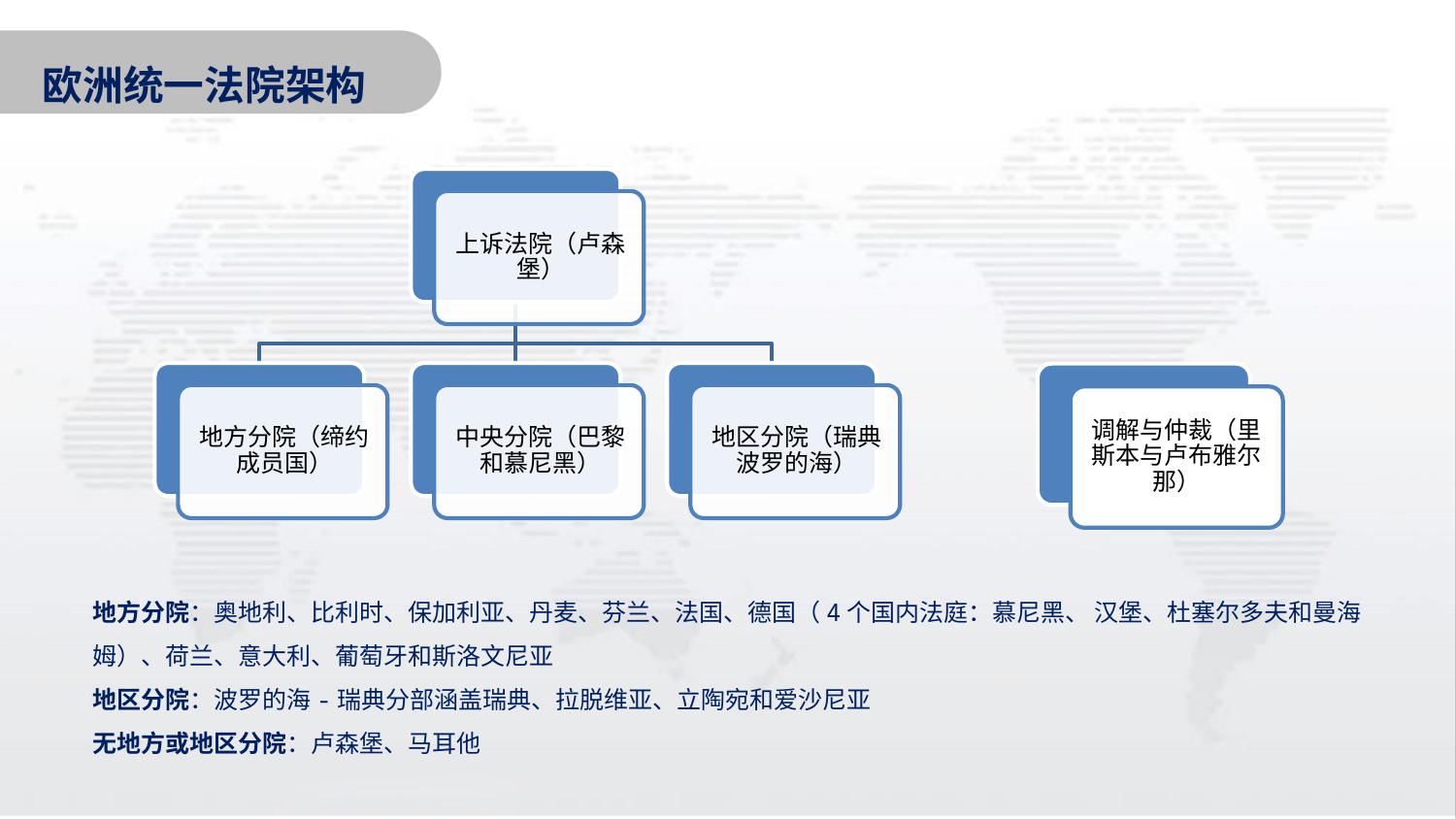

欧洲统一法院架构

上诉法院（卢森堡）
地方分院（缔约成员国）
中央分院（巴黎和慕尼黑）
地区分院（瑞典 波罗的海）

调解与仲裁（里斯本与卢布雅尔那）
地方分院：奥地利、比利时、保加利亚、丹麦、芬兰、法国、德国（4个国内法庭：慕尼黑、 汉堡、杜塞尔多夫和曼海姆）、荷兰、意大利、葡萄牙和斯洛文尼亚
地区分院：波罗的海-瑞典分部涵盖瑞典、拉脱维亚、立陶宛和爱沙尼亚
无地方或地区分院：卢森堡、马耳他